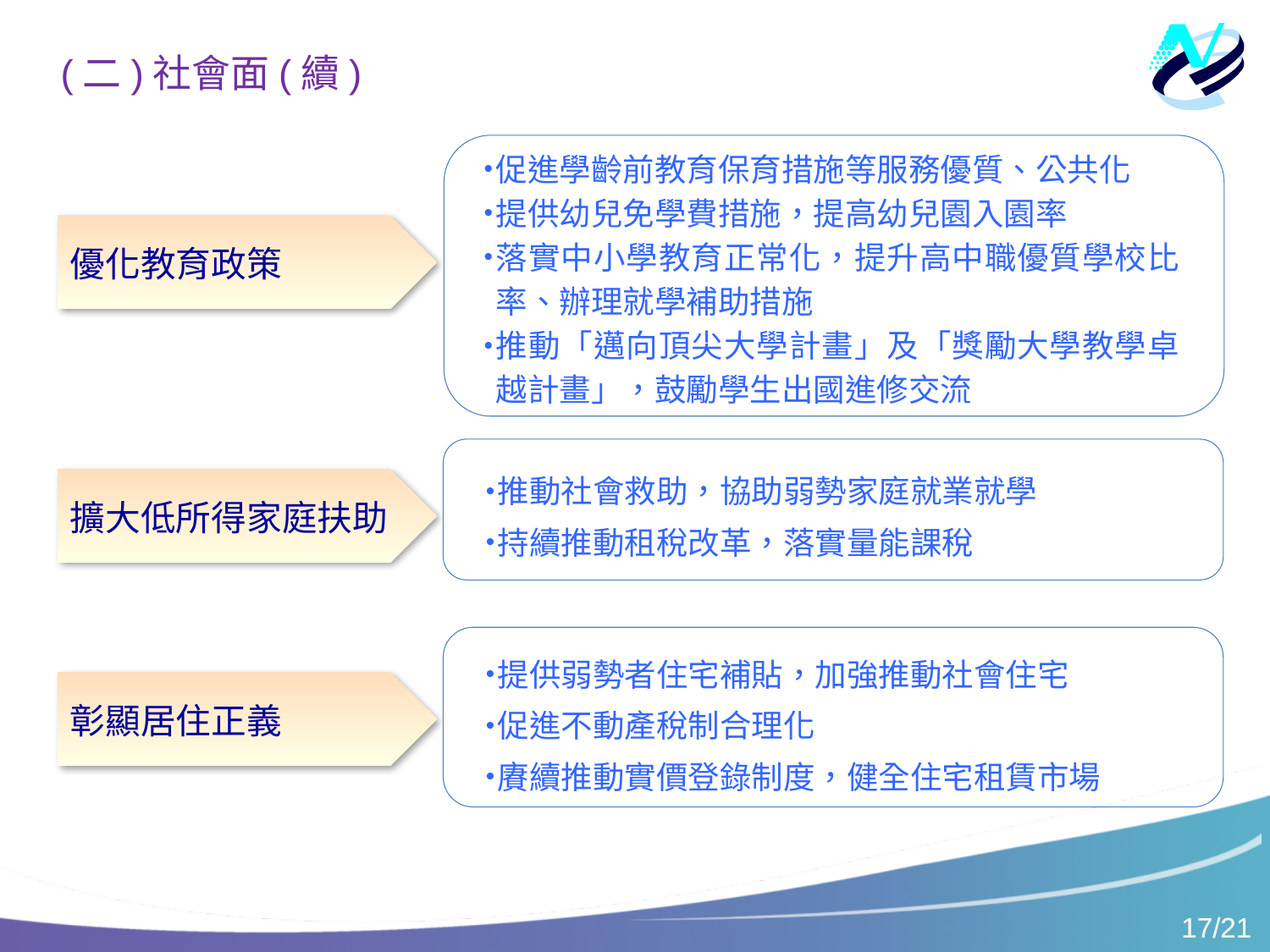

(二)社會面(續)

促進學齡前教育保育措施等服務優質、公共化
提供幼兒免學費措施，提高幼兒園入園率
落實中小學教育正常化，提升高中職優質學校比率、辦理就學補助措施
推動「邁向頂尖大學計畫」及「獎勵大學教學卓越計畫」，鼓勵學生出國進修交流
優化教育政策

推動社會救助，協助弱勢家庭就業就學
持續推動租稅改革，落實量能課稅
擴大低所得家庭扶助

提供弱勢者住宅補貼，加強推動社會住宅
促進不動產稅制合理化
賡續推動實價登錄制度，健全住宅租賃市場
彰顯居住正義